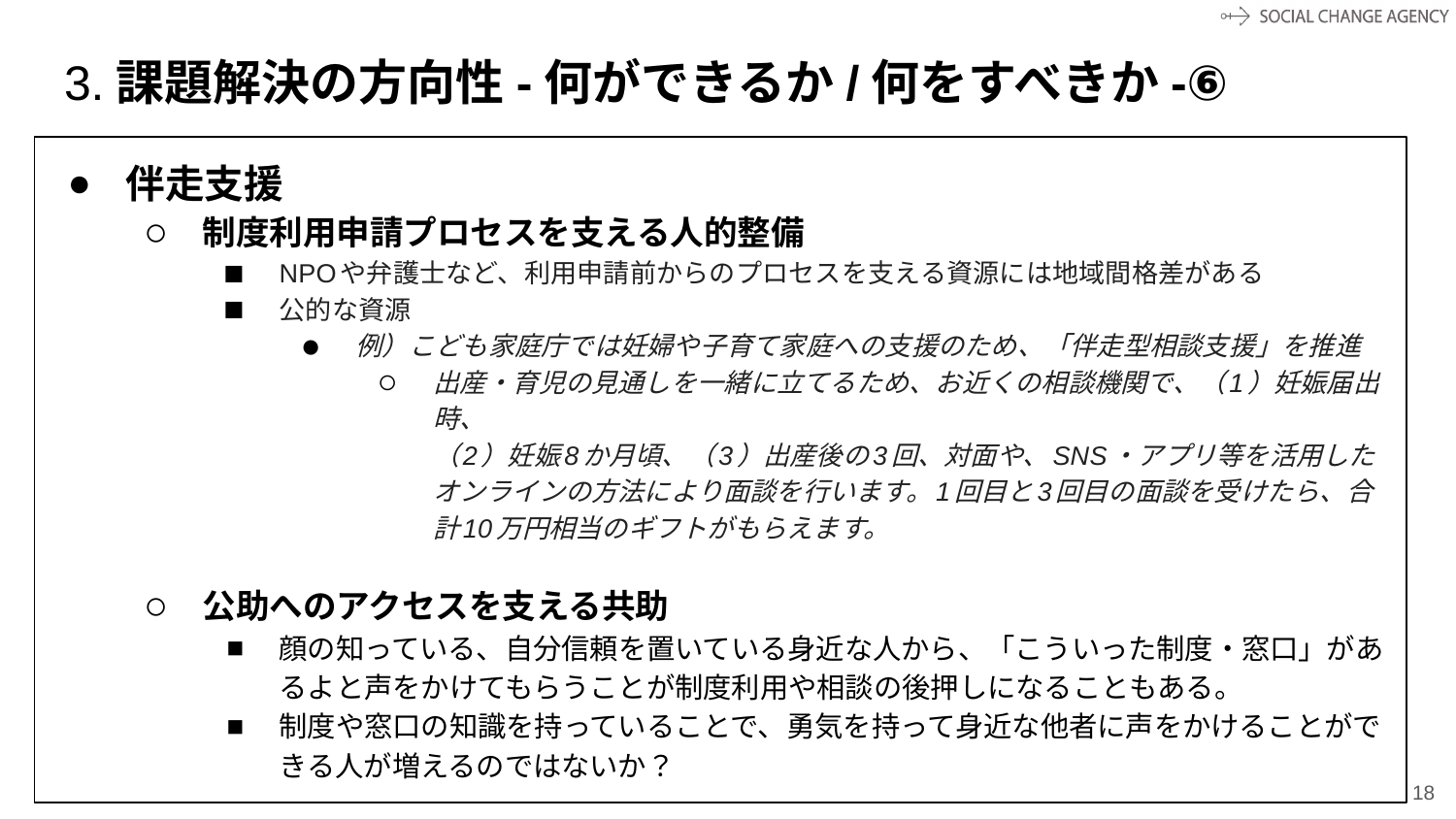

# 3.課題解決の方向性-何ができるか/何をすべきか-⑥

伴走支援
制度利用申請プロセスを支える人的整備
NPOや弁護士など、利用申請前からのプロセスを支える資源には地域間格差がある
公的な資源
例）こども家庭庁では妊婦や子育て家庭への支援のため、「伴走型相談支援」を推進
出産・育児の見通しを一緒に立てるため、お近くの相談機関で、（1）妊娠届出時、
（2）妊娠8か月頃、（3）出産後の3回、対面や、SNS・アプリ等を活用したオンラインの方法により面談を行います。1回目と3回目の面談を受けたら、合計10万円相当のギフトがもらえます。
公助へのアクセスを支える共助
顔の知っている、自分信頼を置いている身近な人から、「こういった制度・窓口」があるよと声をかけてもらうことが制度利用や相談の後押しになることもある。
制度や窓口の知識を持っていることで、勇気を持って身近な他者に声をかけることができる人が増えるのではないか？
18